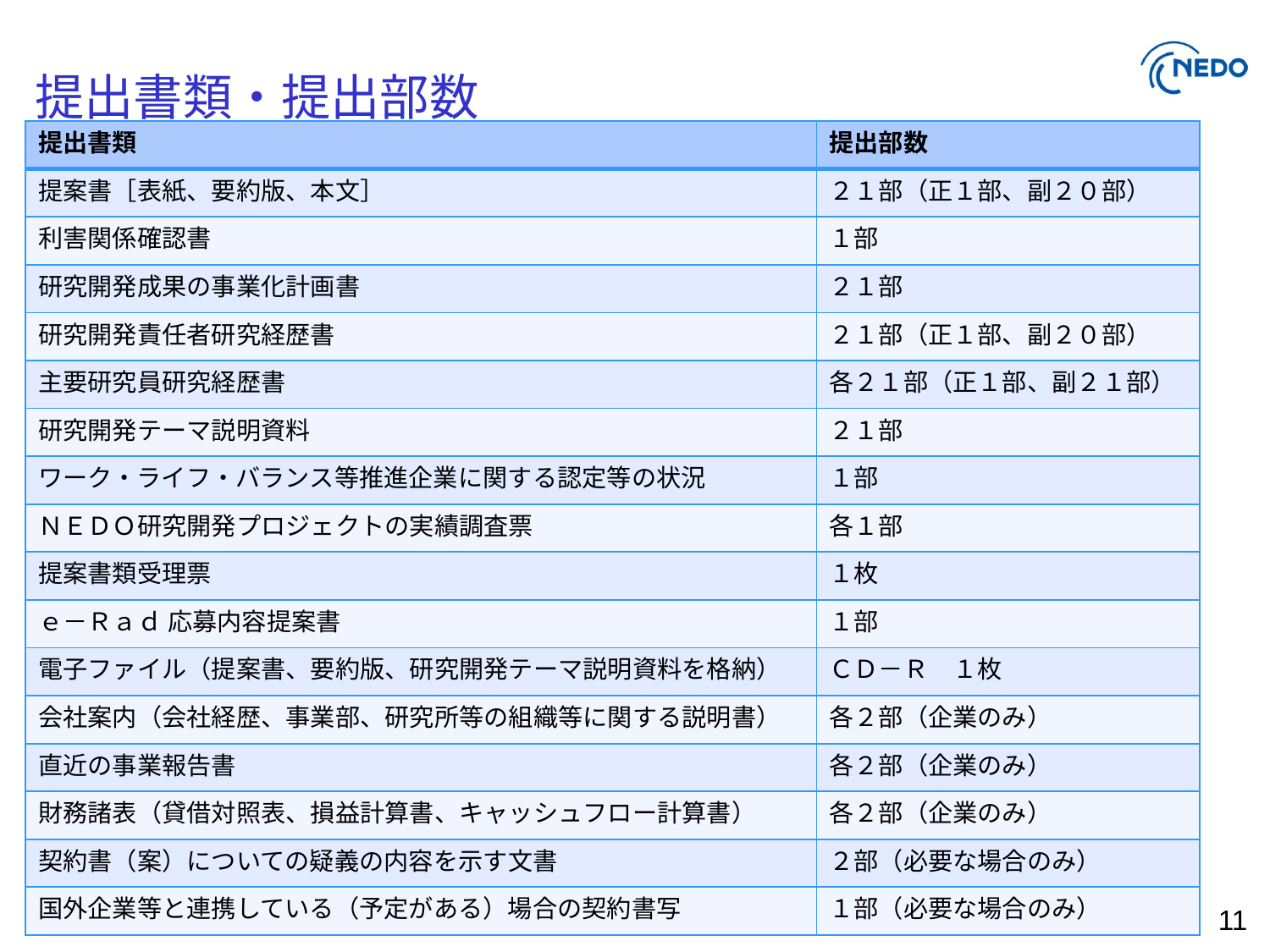

# 提出書類・提出部数
| 提出書類 | 提出部数 |
| --- | --- |
| 提案書［表紙、要約版、本文］ | ２１部（正１部、副２０部） |
| 利害関係確認書 | １部 |
| 研究開発成果の事業化計画書 | ２１部 |
| 研究開発責任者研究経歴書 | ２１部（正１部、副２０部） |
| 主要研究員研究経歴書 | 各２１部（正１部、副２１部） |
| 研究開発テーマ説明資料 | ２１部 |
| ワーク・ライフ・バランス等推進企業に関する認定等の状況 | １部 |
| ＮＥＤＯ研究開発プロジェクトの実績調査票 | 各１部 |
| 提案書類受理票 | １枚 |
| ｅ－Ｒａｄ 応募内容提案書 | １部 |
| 電子ファイル（提案書、要約版、研究開発テーマ説明資料を格納） | ＣＤ－Ｒ　１枚 |
| 会社案内（会社経歴、事業部、研究所等の組織等に関する説明書） | 各２部（企業のみ） |
| 直近の事業報告書 | 各２部（企業のみ） |
| 財務諸表（貸借対照表、損益計算書、キャッシュフロー計算書） | 各２部（企業のみ） |
| 契約書（案）についての疑義の内容を示す文書 | ２部（必要な場合のみ） |
| 国外企業等と連携している（予定がある）場合の契約書写 | １部（必要な場合のみ） |
11